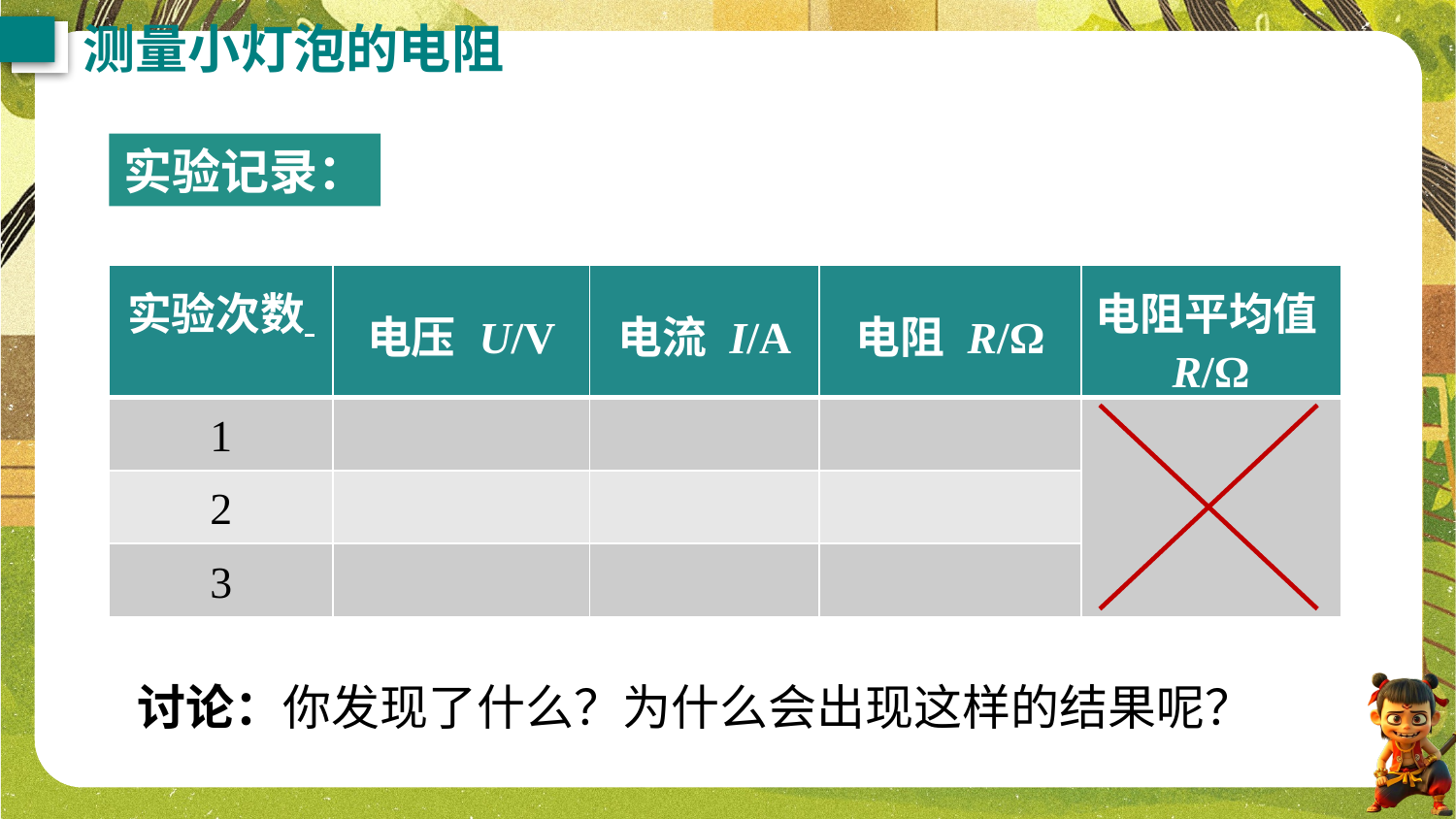

测量小灯泡的电阻

实验记录：
| 实验次数 | 电压 U/V | 电流 I/A | 电阻 R/Ω | 电阻平均值R/Ω |
| --- | --- | --- | --- | --- |
| 1 |  |  |  |  |
| 2 |  |  |  |  |
| 3 |  |  |  |  |
讨论：你发现了什么？为什么会出现这样的结果呢？